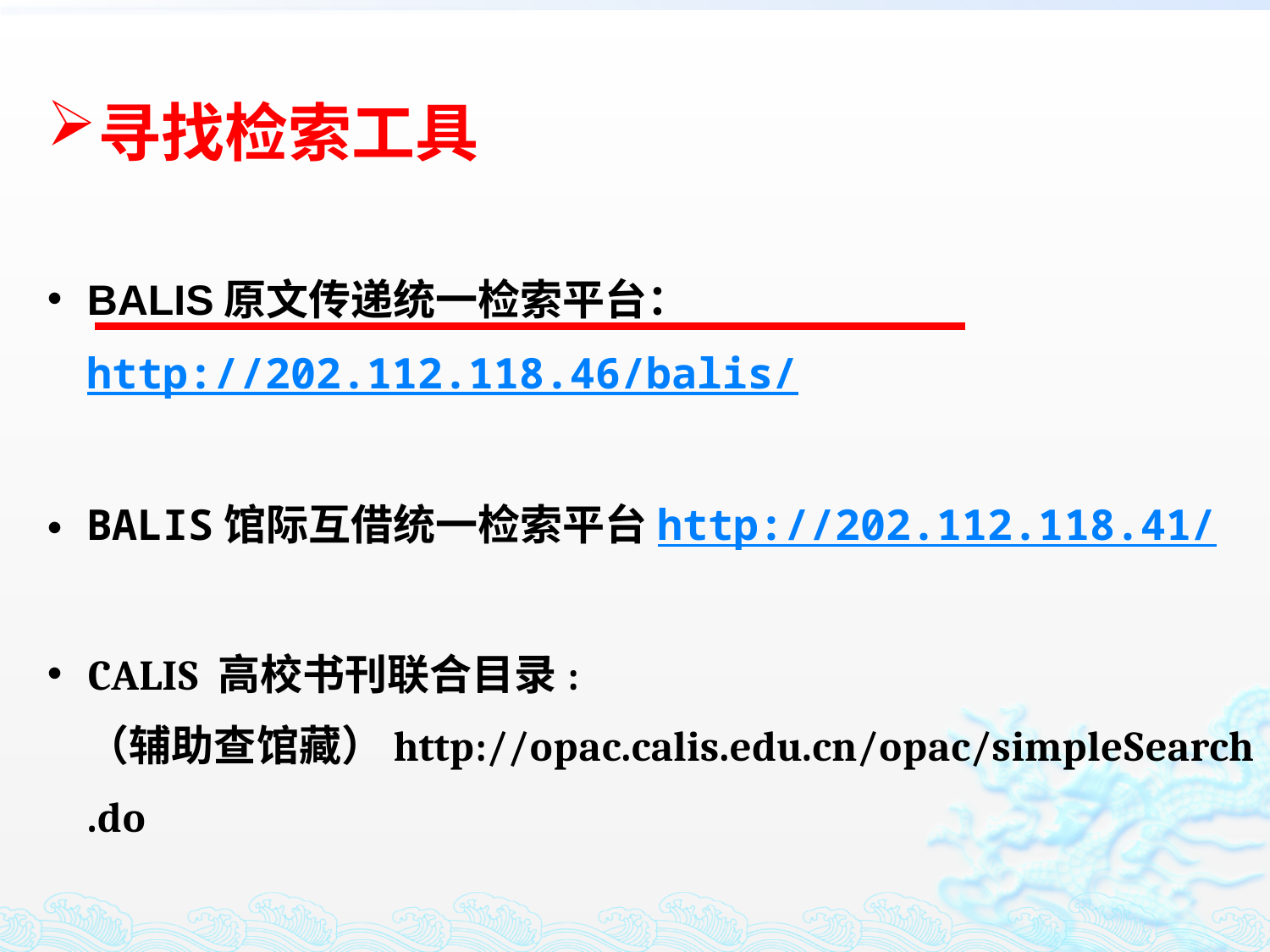

寻找检索工具
BALIS原文传递统一检索平台：http://202.112.118.46/balis/

BALIS馆际互借统一检索平台http://202.112.118.41/

CALIS 高校书刊联合目录: （辅助查馆藏）http://opac.calis.edu.cn/opac/simpleSearch.do